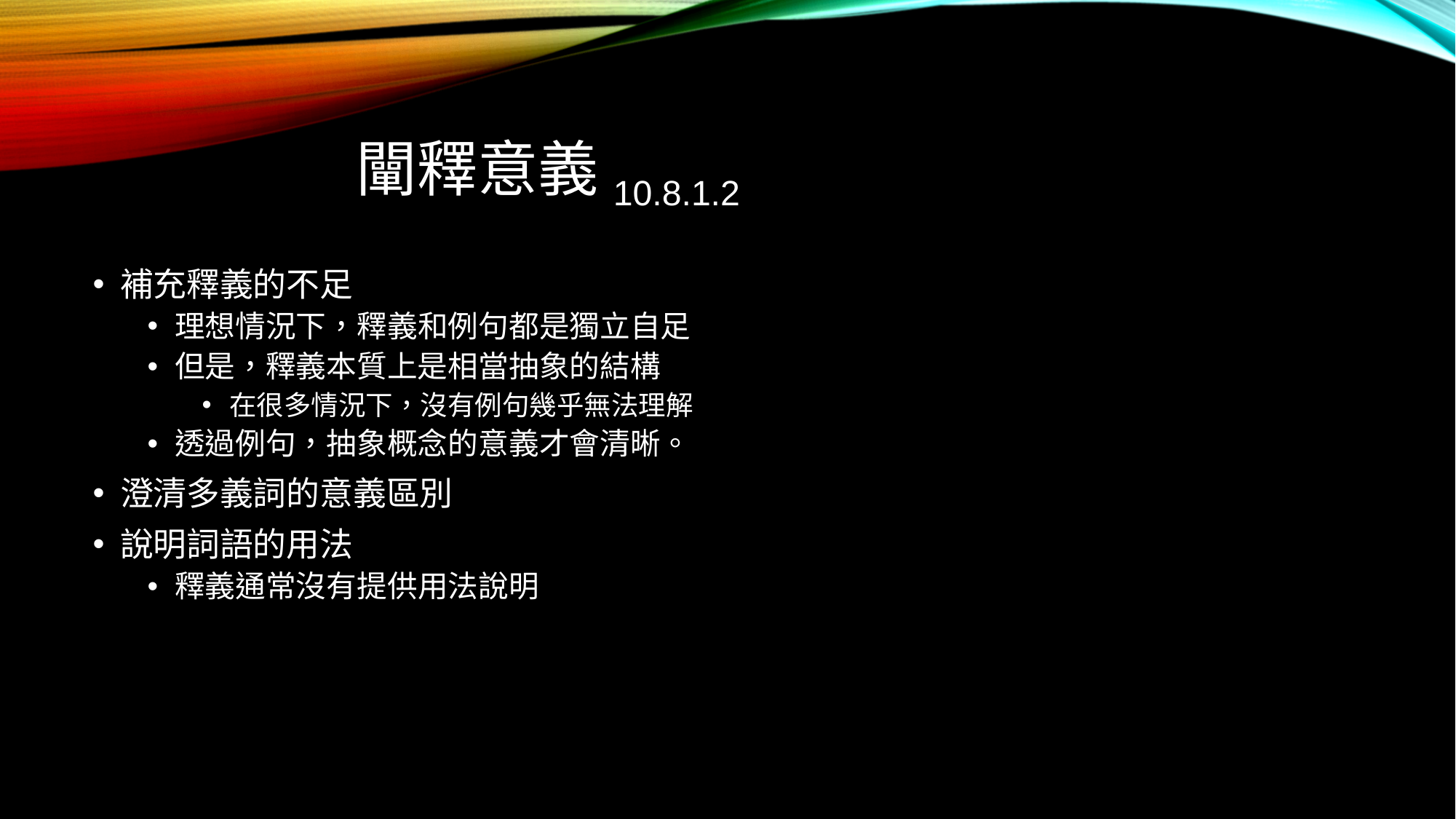

# 闡釋意義10.8.1.2
補充釋義的不足
理想情況下，釋義和例句都是獨立自足
但是，釋義本質上是相當抽象的結構
在很多情況下，沒有例句幾乎無法理解
透過例句，抽象概念的意義才會清晰。
澄清多義詞的意義區別
說明詞語的用法
釋義通常沒有提供用法說明